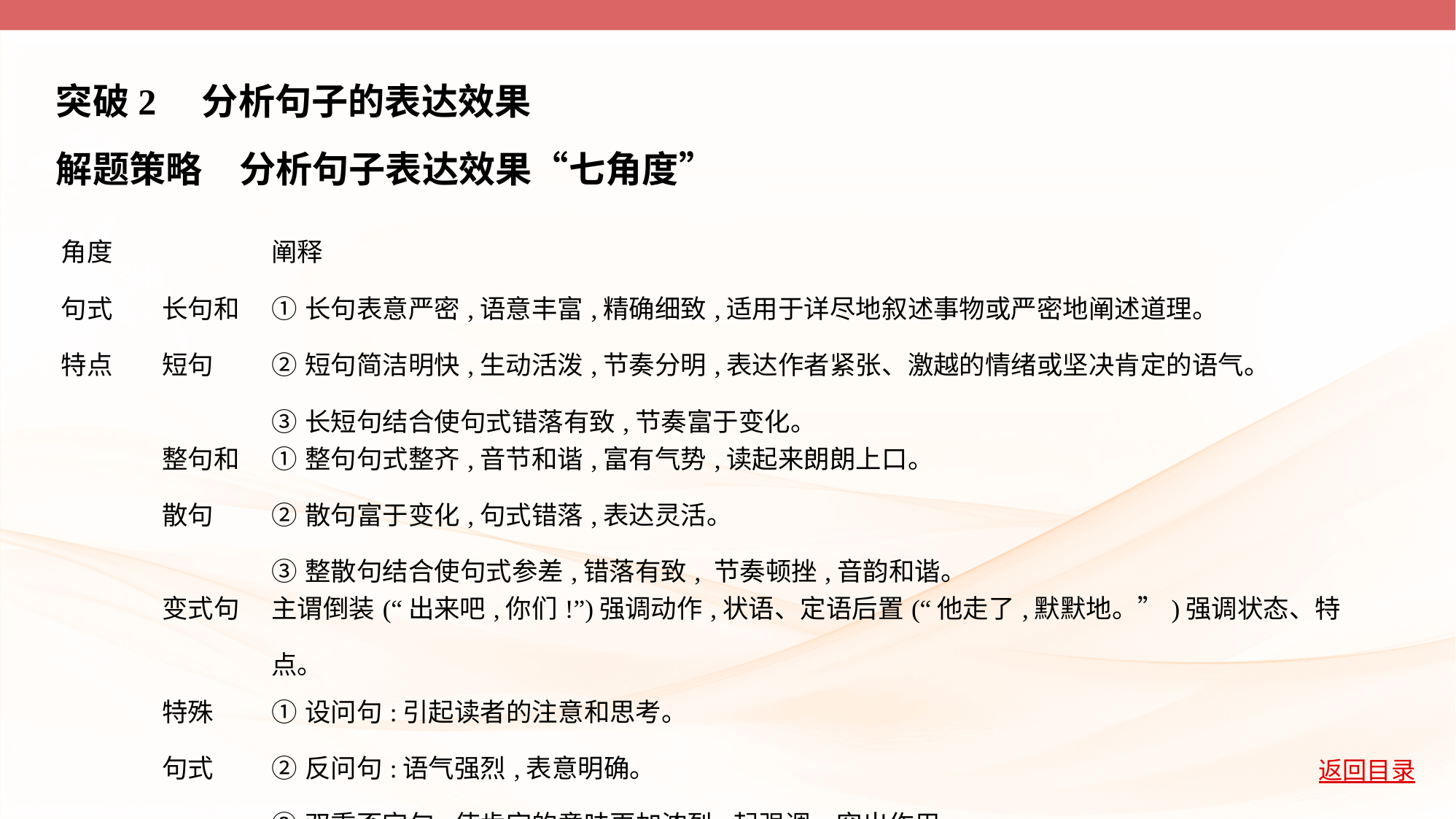

突破2　分析句子的表达效果
解题策略　分析句子表达效果“七角度”
| 角度 |  | 阐释 |
| --- | --- | --- |
| 句式 特点 | 长句和 短句 | ①长句表意严密,语意丰富,精确细致,适用于详尽地叙述事物或严密地阐述道理。 ②短句简洁明快,生动活泼,节奏分明,表达作者紧张、激越的情绪或坚决肯定的语气。 ③长短句结合使句式错落有致,节奏富于变化。 |
|  | 整句和 散句 | ①整句句式整齐,音节和谐,富有气势,读起来朗朗上口。 ②散句富于变化,句式错落,表达灵活。 ③整散句结合使句式参差,错落有致, 节奏顿挫,音韵和谐。 |
|  | 变式句 | 主谓倒装(“出来吧,你们!”)强调动作,状语、定语后置(“他走了,默默地。”)强调状态、特点。 |
|  | 特殊 句式 | ①设问句:引起读者的注意和思考。 ②反问句:语气强烈,表意明确。 ③双重否定句:使肯定的意味更加浓烈,起强调、突出作用。 |